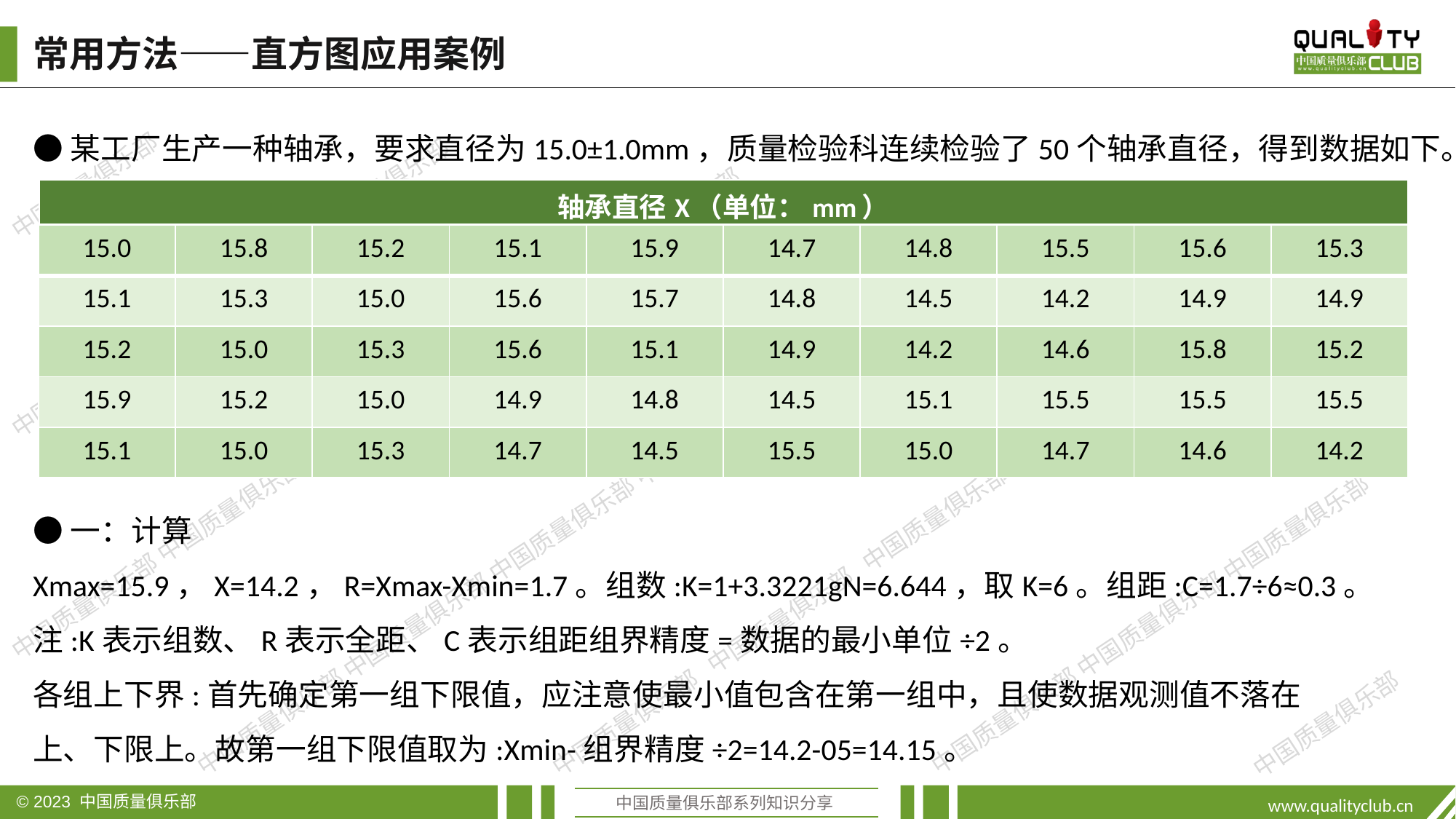

常用方法——直方图应用案例
●某工厂生产一种轴承，要求直径为15.0±1.0mm，质量检验科连续检验了50个轴承直径，得到数据如下。

●一：计算
Xmax=15.9，X=14.2，R=Xmax-Xmin=1.7。组数:K=1+3.3221gN=6.644，取K=6。组距:C=1.7÷6≈0.3。
注:K表示组数、R表示全距、C表示组距组界精度=数据的最小单位÷2。
各组上下界:首先确定第一组下限值，应注意使最小值包含在第一组中，且使数据观测值不落在
上、下限上。故第一组下限值取为:Xmin-组界精度÷2=14.2-05=14.15。
| 轴承直径X（单位：mm） |
| --- |
| 15.0 | 15.8 | 15.2 | 15.1 | 15.9 | 14.7 | 14.8 | 15.5 | 15.6 | 15.3 |
| --- | --- | --- | --- | --- | --- | --- | --- | --- | --- |
| 15.1 | 15.3 | 15.0 | 15.6 | 15.7 | 14.8 | 14.5 | 14.2 | 14.9 | 14.9 |
| 15.2 | 15.0 | 15.3 | 15.6 | 15.1 | 14.9 | 14.2 | 14.6 | 15.8 | 15.2 |
| 15.9 | 15.2 | 15.0 | 14.9 | 14.8 | 14.5 | 15.1 | 15.5 | 15.5 | 15.5 |
| 15.1 | 15.0 | 15.3 | 14.7 | 14.5 | 15.5 | 15.0 | 14.7 | 14.6 | 14.2 |